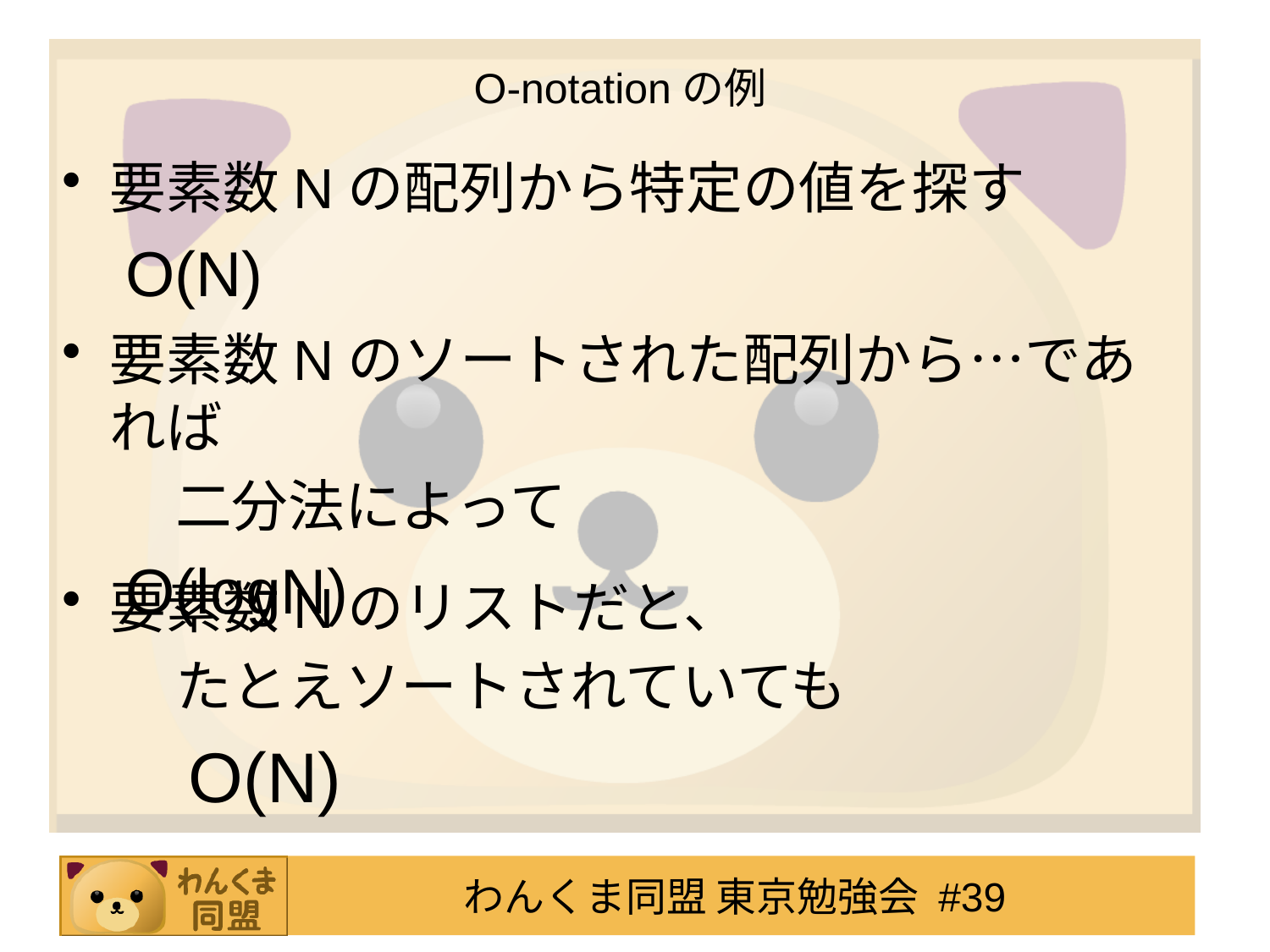

# O-notationの例
要素数Nの配列から特定の値を探す
O(N)
要素数Nのソートされた配列から…であれば
　　二分法によって
O(logN)
要素数Nのリストだと、
　　たとえソートされていても
　　O(N)